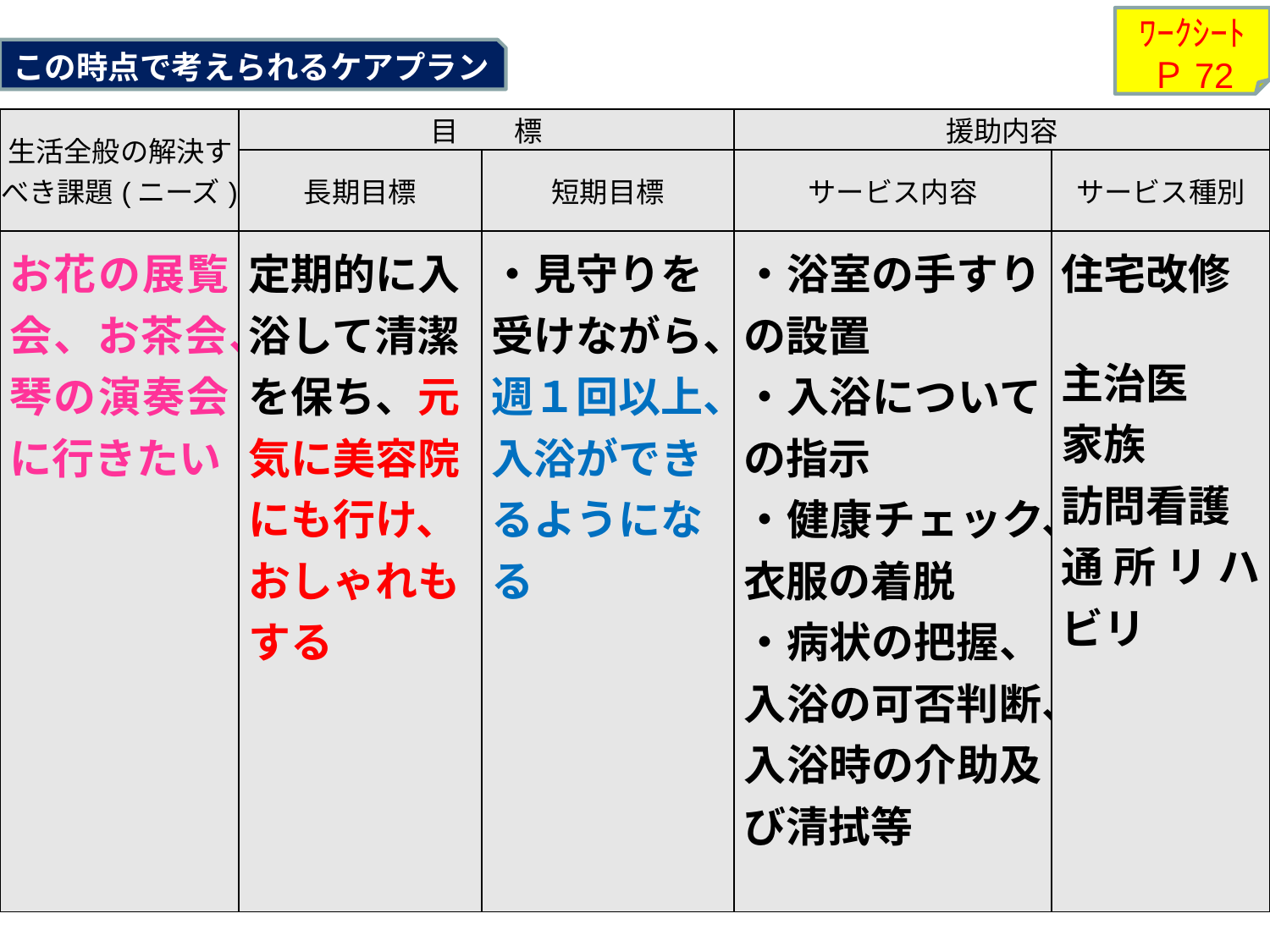

ﾜｰｸｼｰﾄ
Ｐ72
この時点で考えられるケアプラン
| 生活全般の解決すべき課題(ニーズ) | 目　　標 |  | 援助内容 |  |
| --- | --- | --- | --- | --- |
|  | 長期目標 | 短期目標 | サービス内容 | サービス種別 |
| お花の展覧会、お茶会、琴の演奏会に行きたい | 定期的に入浴して清潔を保ち、元気に美容院にも行け、おしゃれもする | ・見守りを受けながら、週１回以上、入浴ができるようになる | ・浴室の手すりの設置 ・入浴についての指示 ・健康チェック、衣服の着脱 ・病状の把握、入浴の可否判断、入浴時の介助及び清拭等 | 住宅改修 主治医 家族 訪問看護 通所リハビリ |